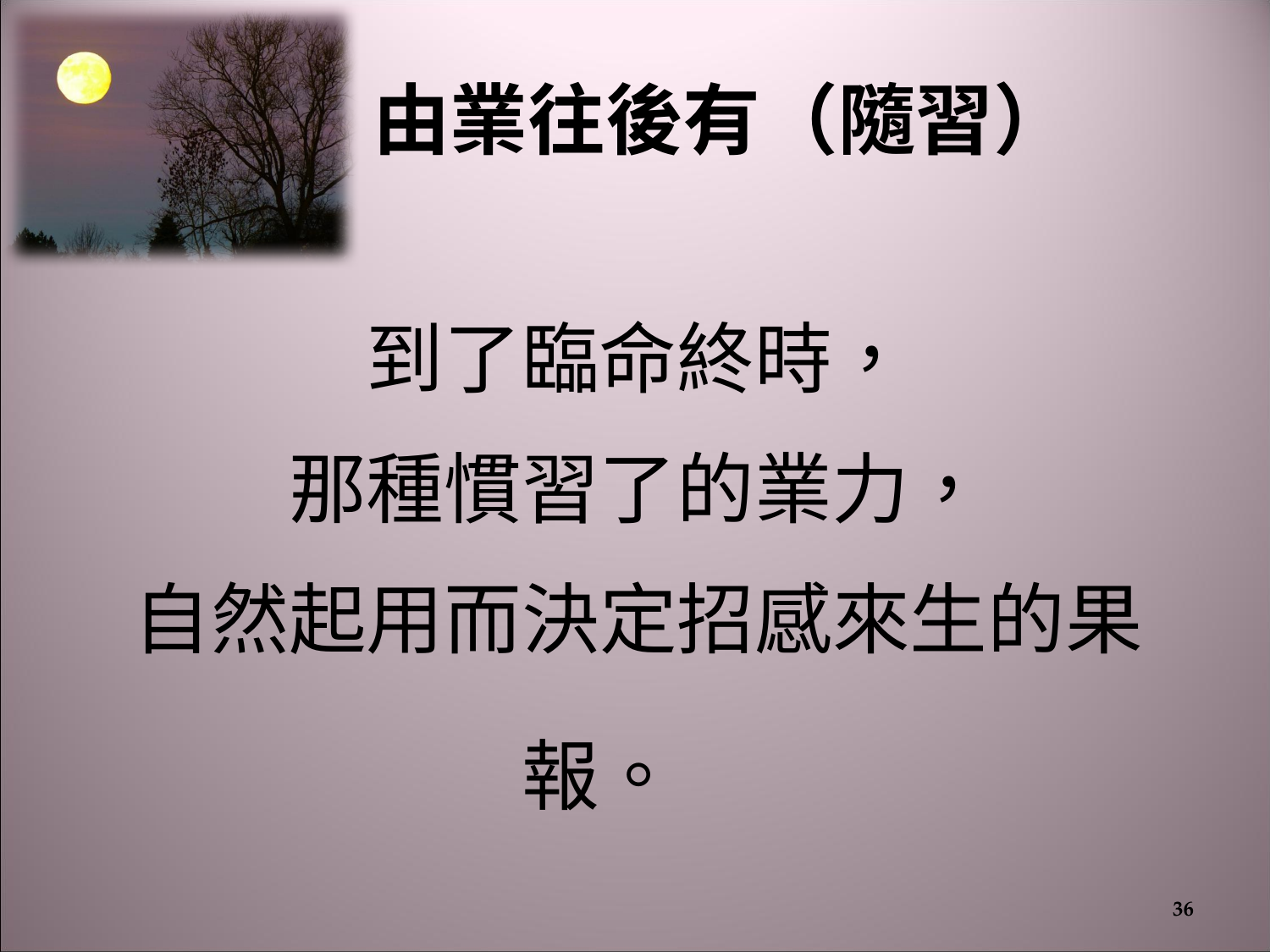

# 由業往後有（隨習）
到了臨命終時，
那種慣習了的業力，
自然起用而決定招感來生的果報。

36